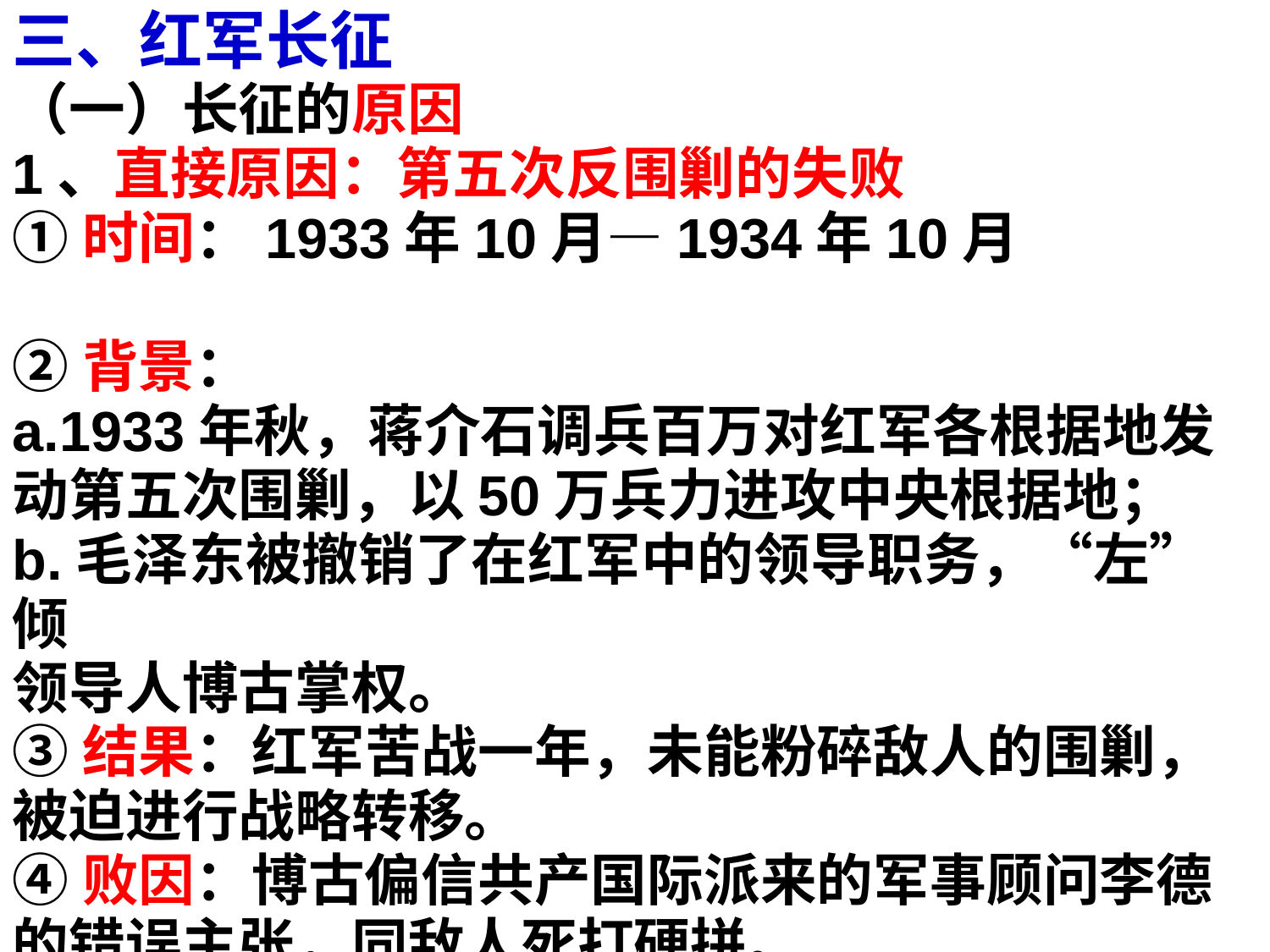

三、红军长征
（一）长征的原因
1、直接原因：第五次反围剿的失败
①时间：1933年10月—1934年10月
②背景：
a.1933年秋，蒋介石调兵百万对红军各根据地发
动第五次围剿，以50万兵力进攻中央根据地；
b.毛泽东被撤销了在红军中的领导职务，“左”倾
领导人博古掌权。
③结果：红军苦战一年，未能粉碎敌人的围剿，被迫进行战略转移。
④败因：博古偏信共产国际派来的军事顾问李德的错误主张，同敌人死打硬拼。
2、根本原因：中共“左”倾错误的发展